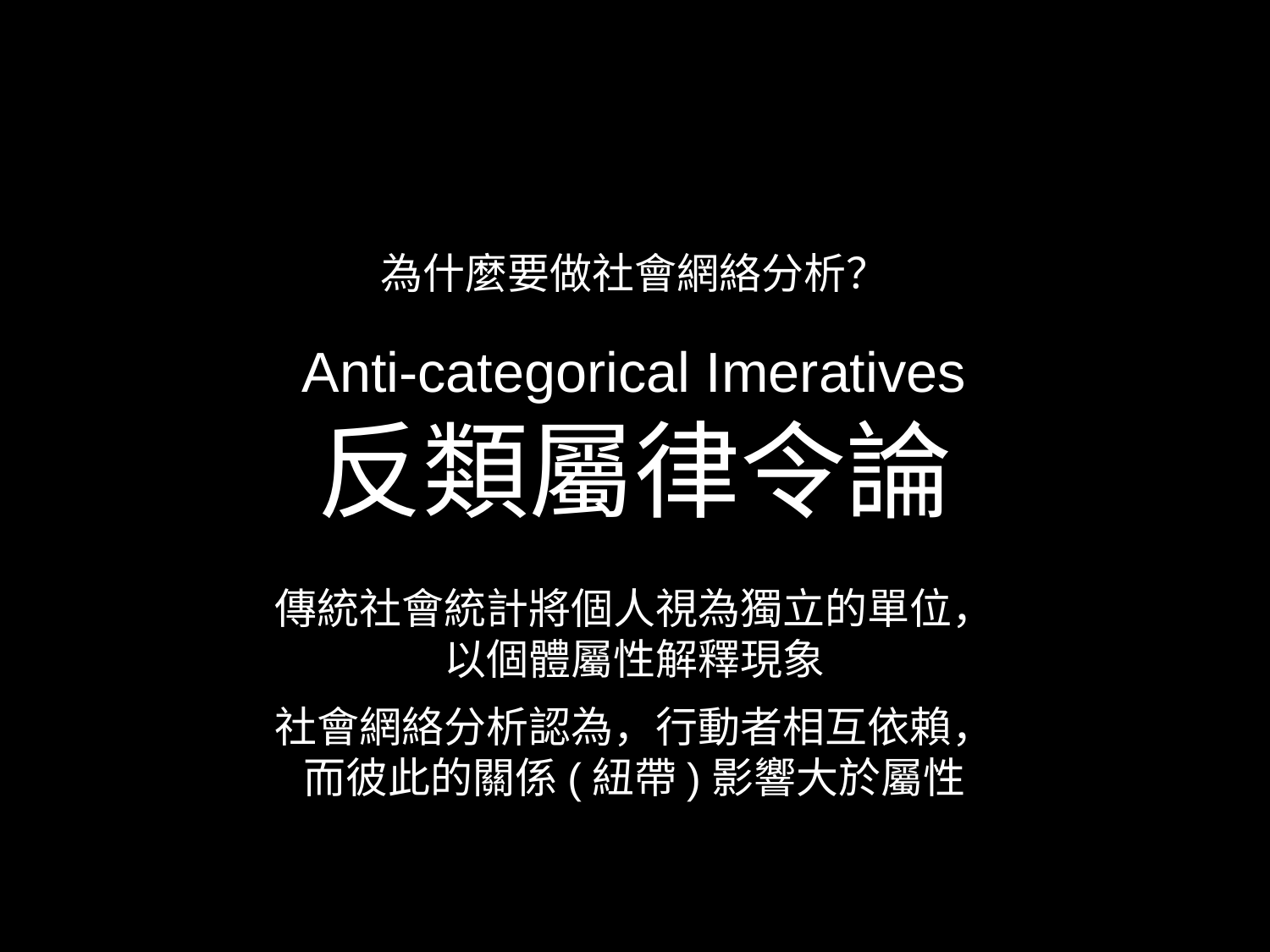

為什麼要做社會網絡分析？
# Anti-categorical Imeratives
反類屬律令論

傳統社會統計將個人視為獨立的單位，
以個體屬性解釋現象
社會網絡分析認為，行動者相互依賴，
而彼此的關係(紐帶)影響大於屬性
2